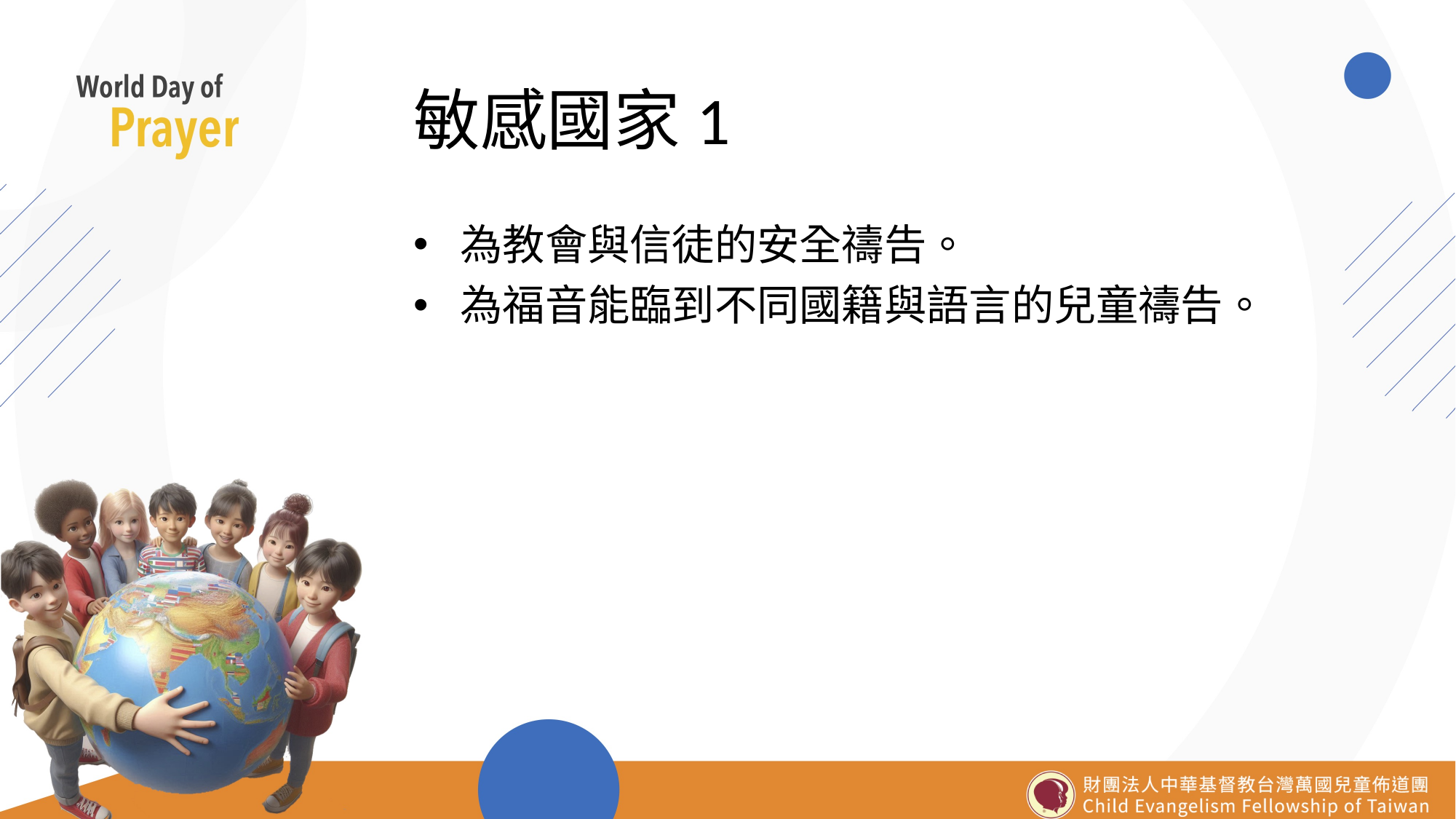

# 敏感國家1
 為教會與信徒的安全禱告。
 為福音能臨到不同國籍與語言的兒童禱告。